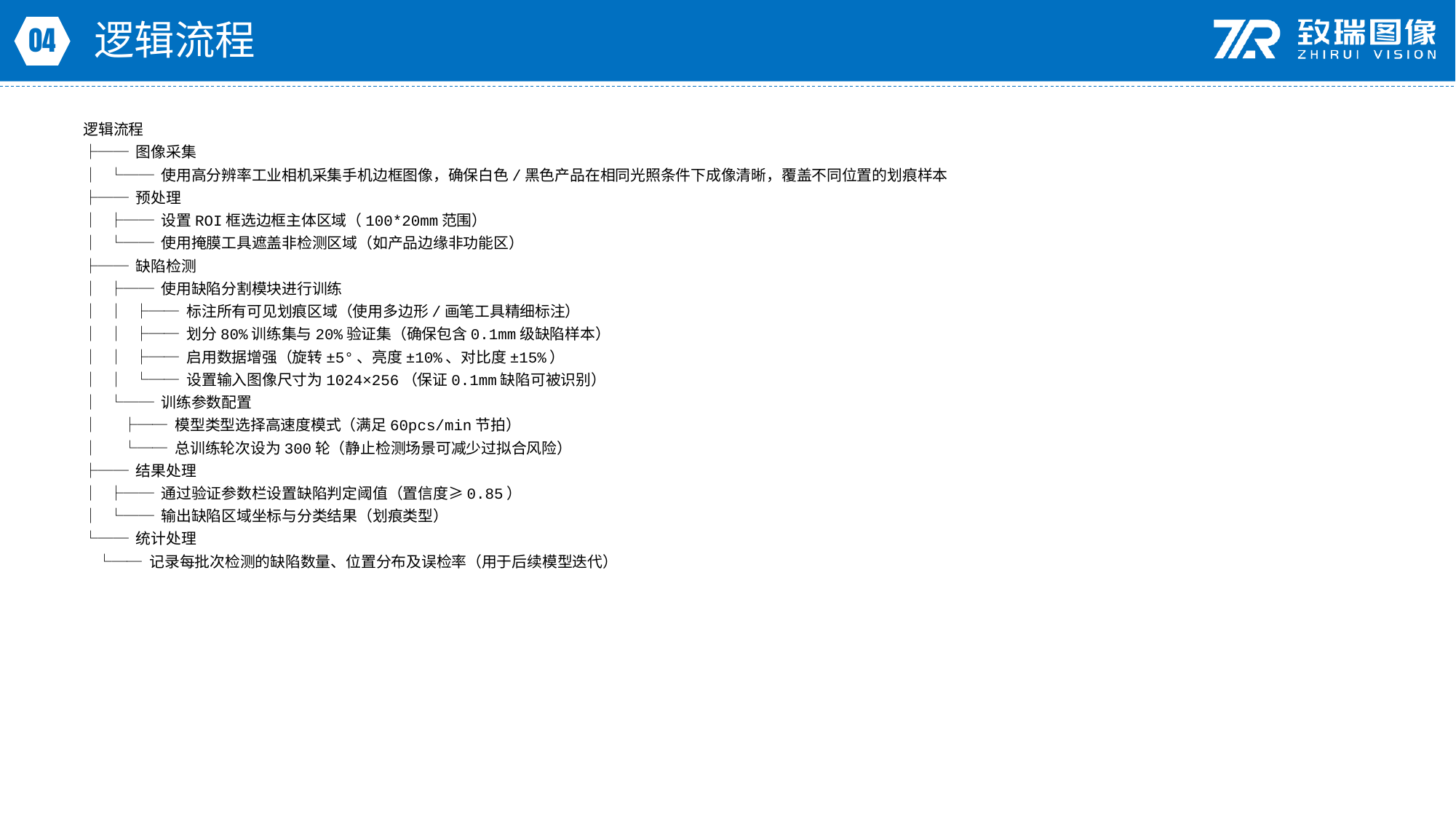

逻辑流程
04

逻辑流程
├── 图像采集
│   └── 使用高分辨率工业相机采集手机边框图像，确保白色/黑色产品在相同光照条件下成像清晰，覆盖不同位置的划痕样本
├── 预处理
│   ├── 设置ROI框选边框主体区域（100*20mm范围）
│   └── 使用掩膜工具遮盖非检测区域（如产品边缘非功能区）
├── 缺陷检测
│   ├── 使用缺陷分割模块进行训练
│   │   ├── 标注所有可见划痕区域（使用多边形/画笔工具精细标注）
│   │   ├── 划分80%训练集与20%验证集（确保包含0.1mm级缺陷样本）
│   │   ├── 启用数据增强（旋转±5°、亮度±10%、对比度±15%）
│   │   └── 设置输入图像尺寸为1024×256（保证0.1mm缺陷可被识别）
│   └── 训练参数配置
│       ├── 模型类型选择高速度模式（满足60pcs/min节拍）
│       └── 总训练轮次设为300轮（静止检测场景可减少过拟合风险）
├── 结果处理
│   ├── 通过验证参数栏设置缺陷判定阈值（置信度≥0.85）
│   └── 输出缺陷区域坐标与分类结果（划痕类型）
└── 统计处理
    └── 记录每批次检测的缺陷数量、位置分布及误检率（用于后续模型迭代）